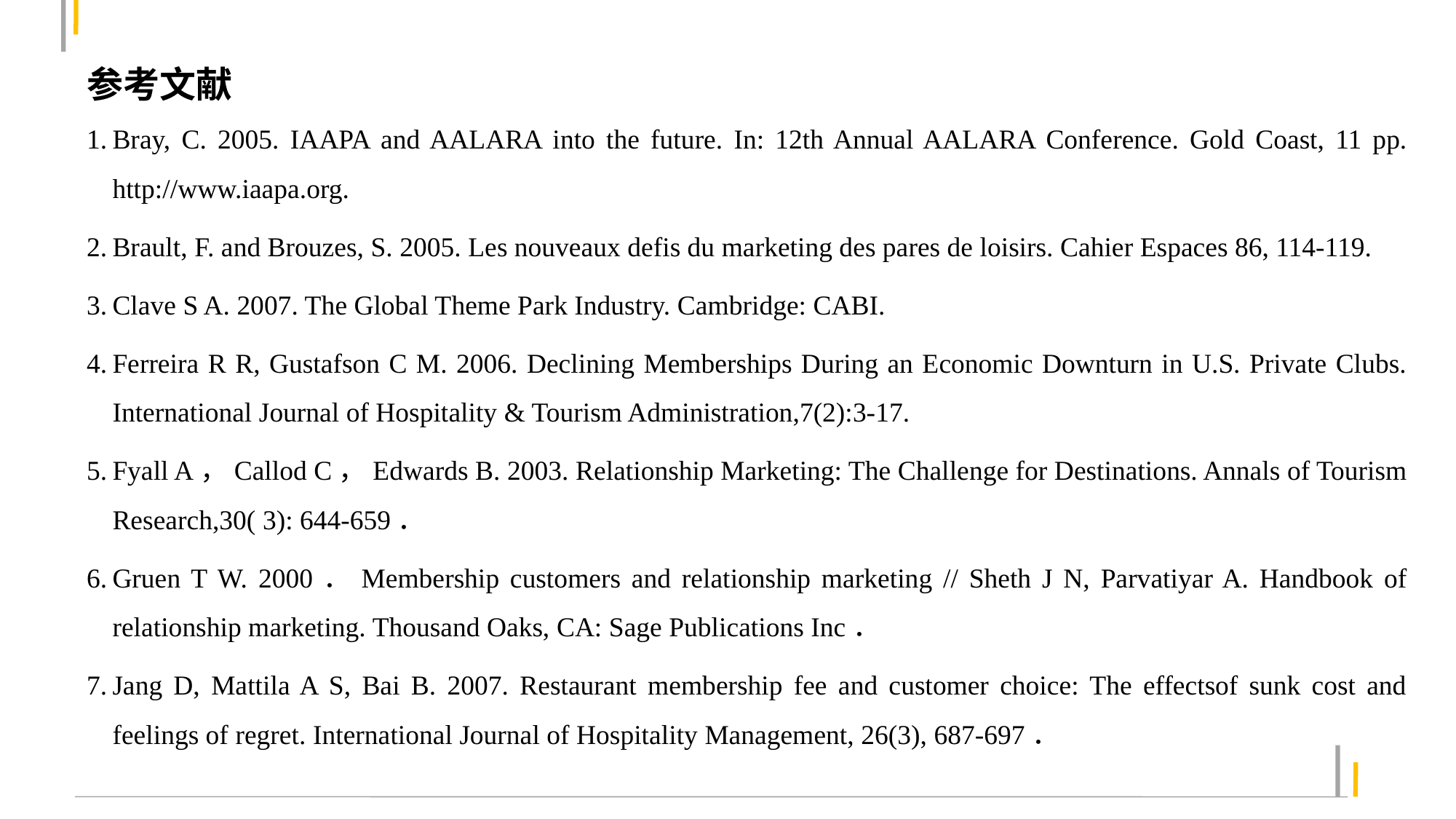

参考文献
Bray, C. 2005. IAAPA and AALARA into the future. In: 12th Annual AALARA Conference. Gold Coast, 11 pp. http://www.iaapa.org.
Brault, F. and Brouzes, S. 2005. Les nouveaux defis du marketing des pares de loisirs. Cahier Espaces 86, 114-119.
Clave S A. 2007. The Global Theme Park Industry. Cambridge: CABI.
Ferreira R R, Gustafson C M. 2006. Declining Memberships During an Economic Downturn in U.S. Private Clubs. International Journal of Hospitality & Tourism Administration,7(2):3-17.
Fyall A，Callod C，Edwards B. 2003. Relationship Marketing: The Challenge for Destinations. Annals of Tourism Research,30( 3): 644-659．
Gruen T W. 2000．Membership customers and relationship marketing // Sheth J N, Parvatiyar A. Handbook of relationship marketing. Thousand Oaks, CA: Sage Publications Inc．
Jang D, Mattila A S, Bai B. 2007. Restaurant membership fee and customer choice: The effectsof sunk cost and feelings of regret. International Journal of Hospitality Management, 26(3), 687-697．